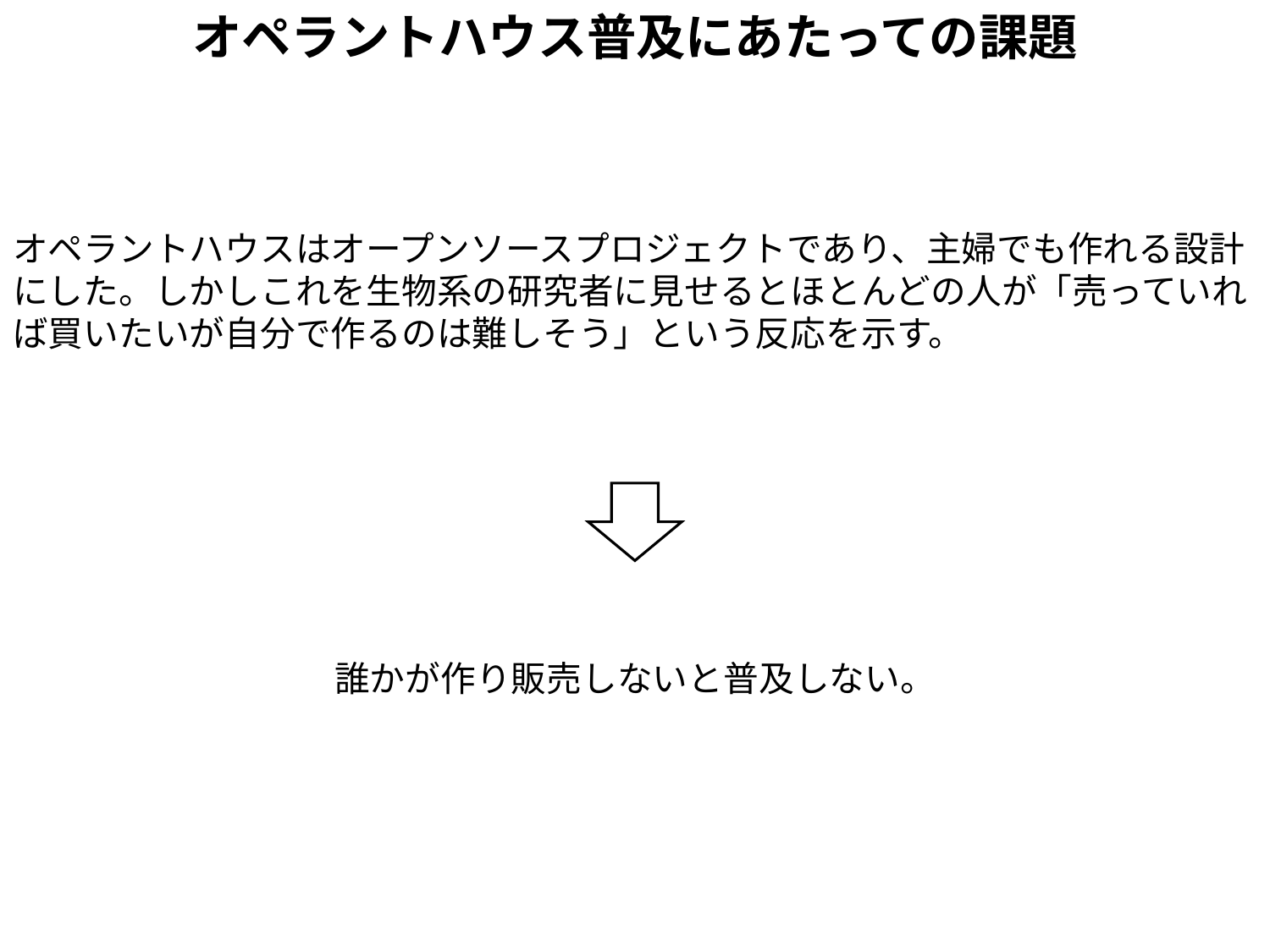

オペラントハウス普及にあたっての課題
オペラントハウスはオープンソースプロジェクトであり、主婦でも作れる設計にした。しかしこれを生物系の研究者に見せるとほとんどの人が「売っていれば買いたいが自分で作るのは難しそう」という反応を示す。

誰かが作り販売しないと普及しない。